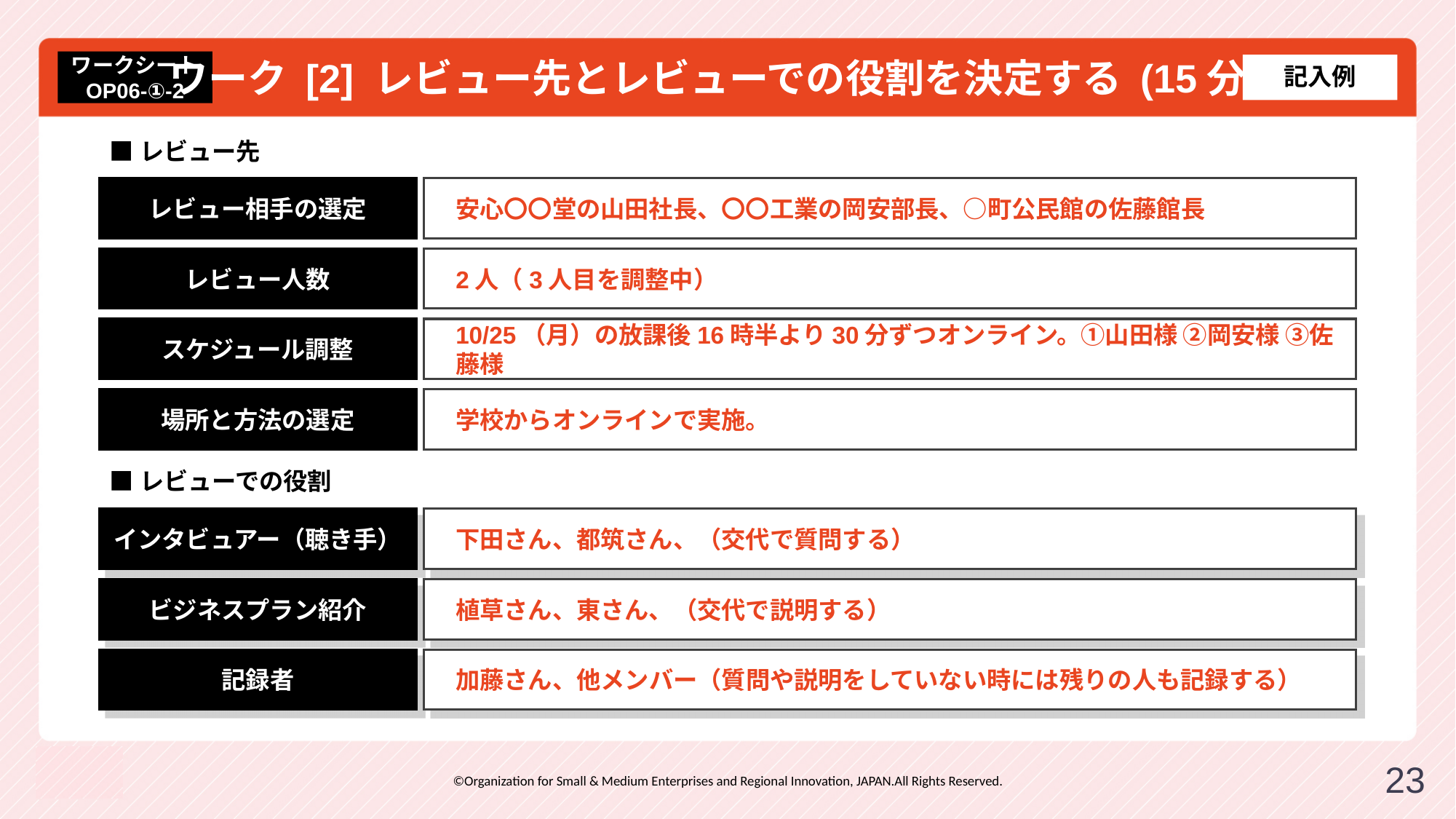

# ワーク [2] レビュー先とレビューでの役割を決定する (15分）
ワークシート
OP06-①-2
記入例
■レビュー先
レビュー相手の選定
安心〇〇堂の山田社長、〇〇工業の岡安部長、○町公民館の佐藤館長
レビュー人数
2人（3人目を調整中）
スケジュール調整
10/25（月）の放課後16時半より30分ずつオンライン。①山田様 ②岡安様 ③佐藤様
場所と方法の選定
学校からオンラインで実施。
■レビューでの役割
インタビュアー（聴き手）
下田さん、都筑さん、（交代で質問する）
ビジネスプラン紹介
植草さん、東さん、（交代で説明する）
記録者
加藤さん、他メンバー（質問や説明をしていない時には残りの人も記録する）